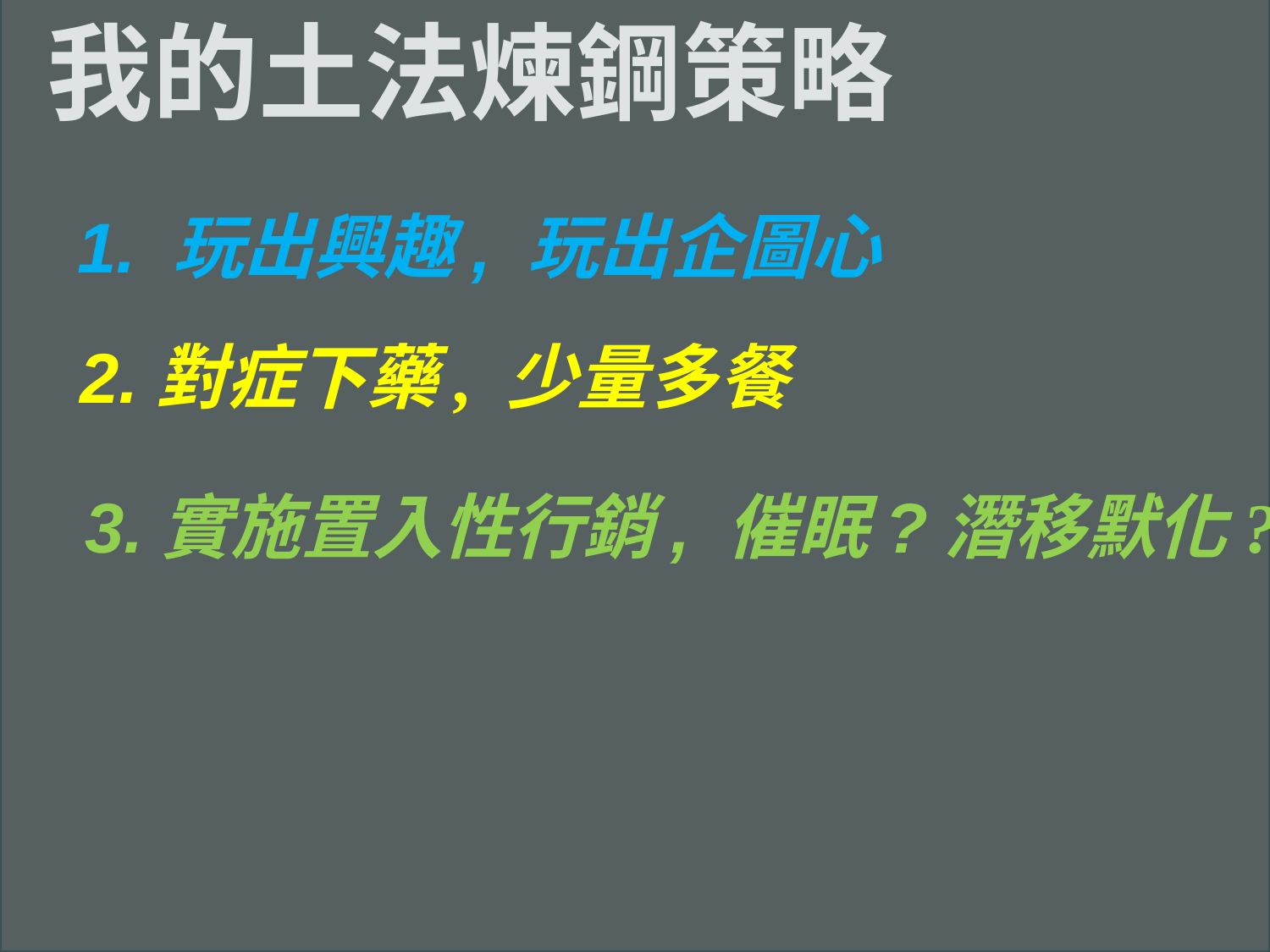

我的土法煉鋼策略

1. 玩出興趣, 玩出企圖心
2.對症下藥, 少量多餐
3.實施置入性行銷, 催眠?潛移默化?